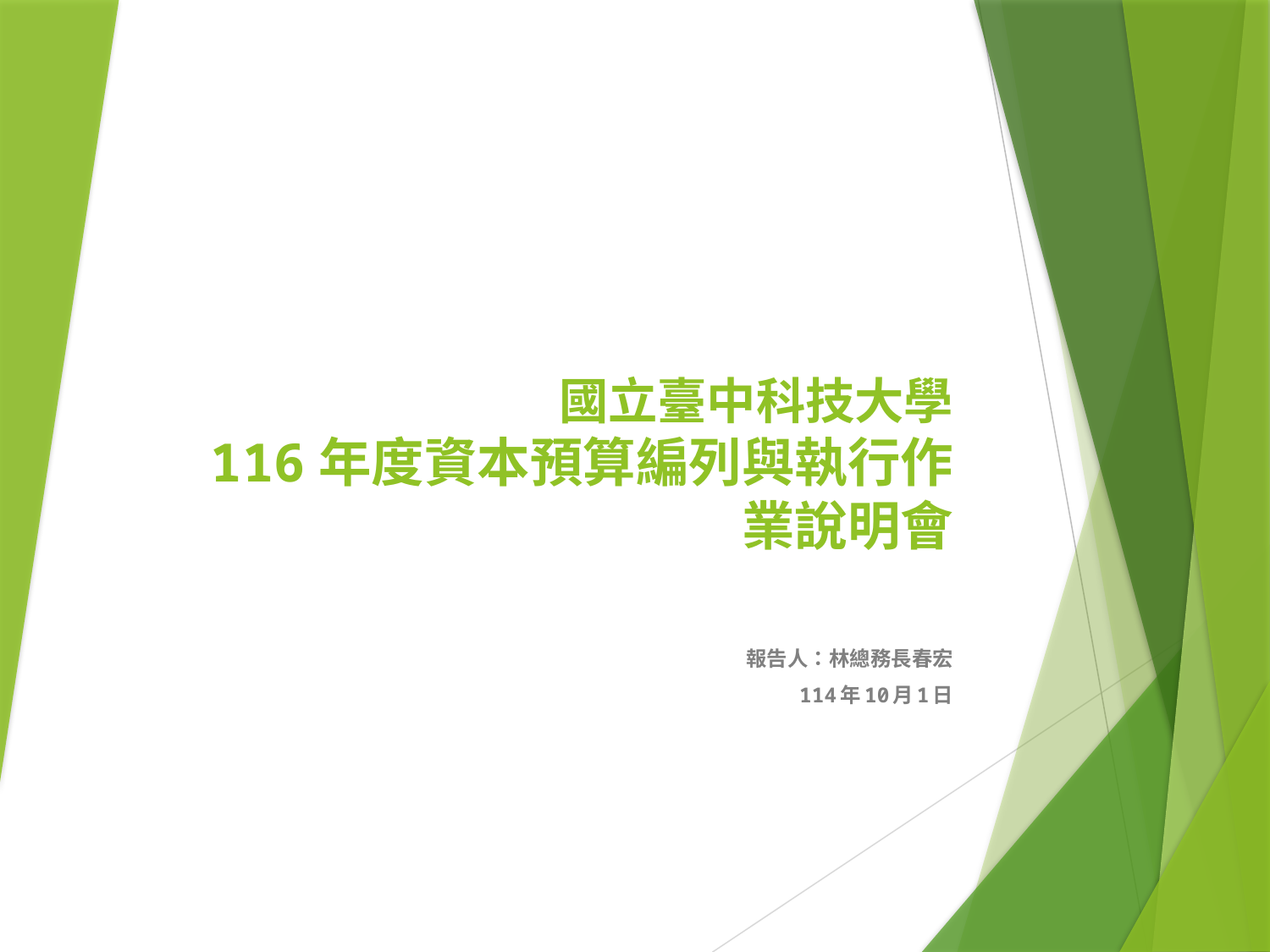

# 國立臺中科技大學 116年度資本預算編列與執行作業說明會

報告人：林總務長春宏
114年10月1日